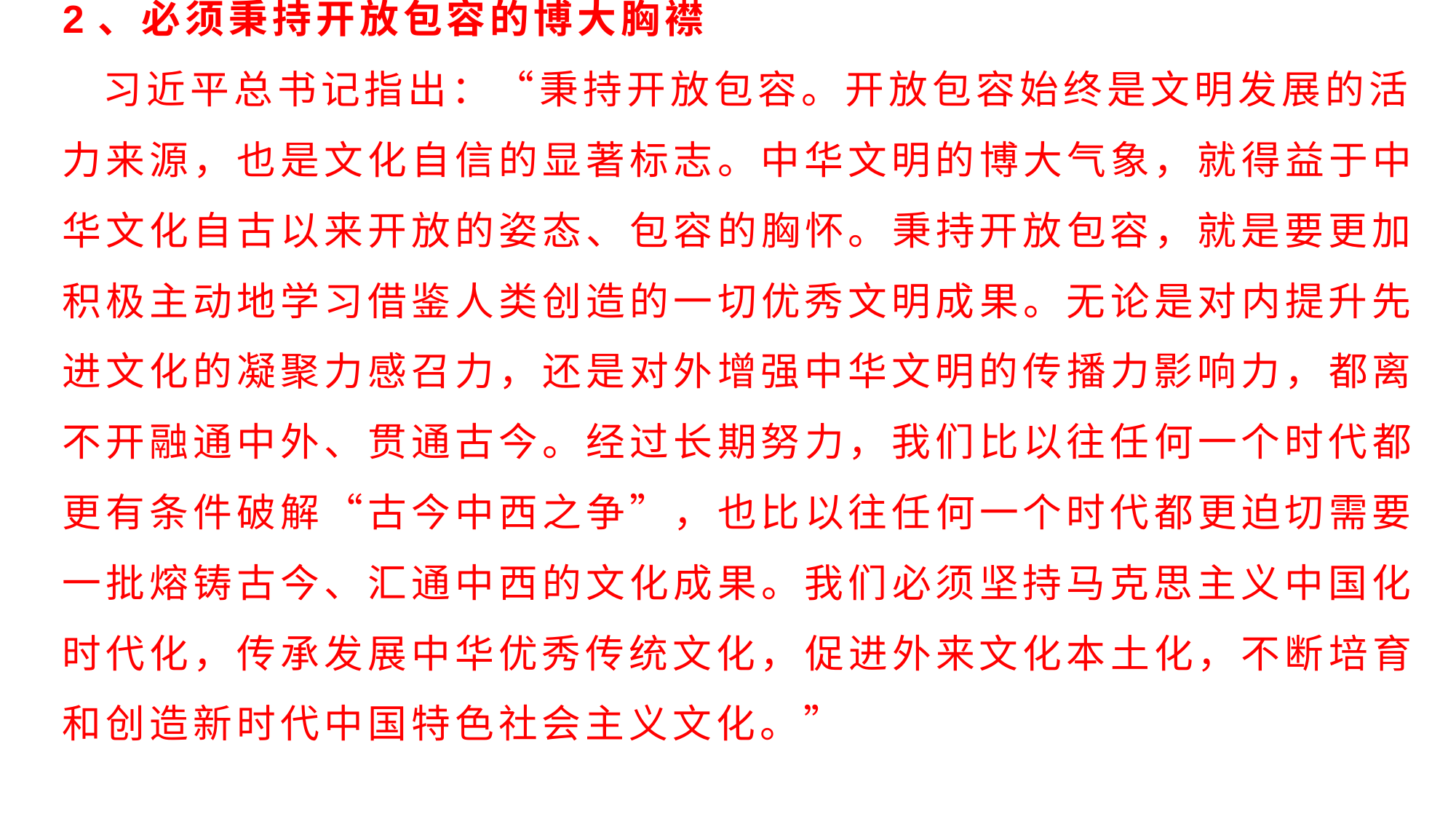

# 2、必须秉持开放包容的博大胸襟 习近平总书记指出：“秉持开放包容。开放包容始终是文明发展的活力来源，也是文化自信的显著标志。中华文明的博大气象，就得益于中华文化自古以来开放的姿态、包容的胸怀。秉持开放包容，就是要更加积极主动地学习借鉴人类创造的一切优秀文明成果。无论是对内提升先进文化的凝聚力感召力，还是对外增强中华文明的传播力影响力，都离不开融通中外、贯通古今。经过长期努力，我们比以往任何一个时代都更有条件破解“古今中西之争”，也比以往任何一个时代都更迫切需要一批熔铸古今、汇通中西的文化成果。我们必须坚持马克思主义中国化时代化，传承发展中华优秀传统文化，促进外来文化本土化，不断培育和创造新时代中国特色社会主义文化。”